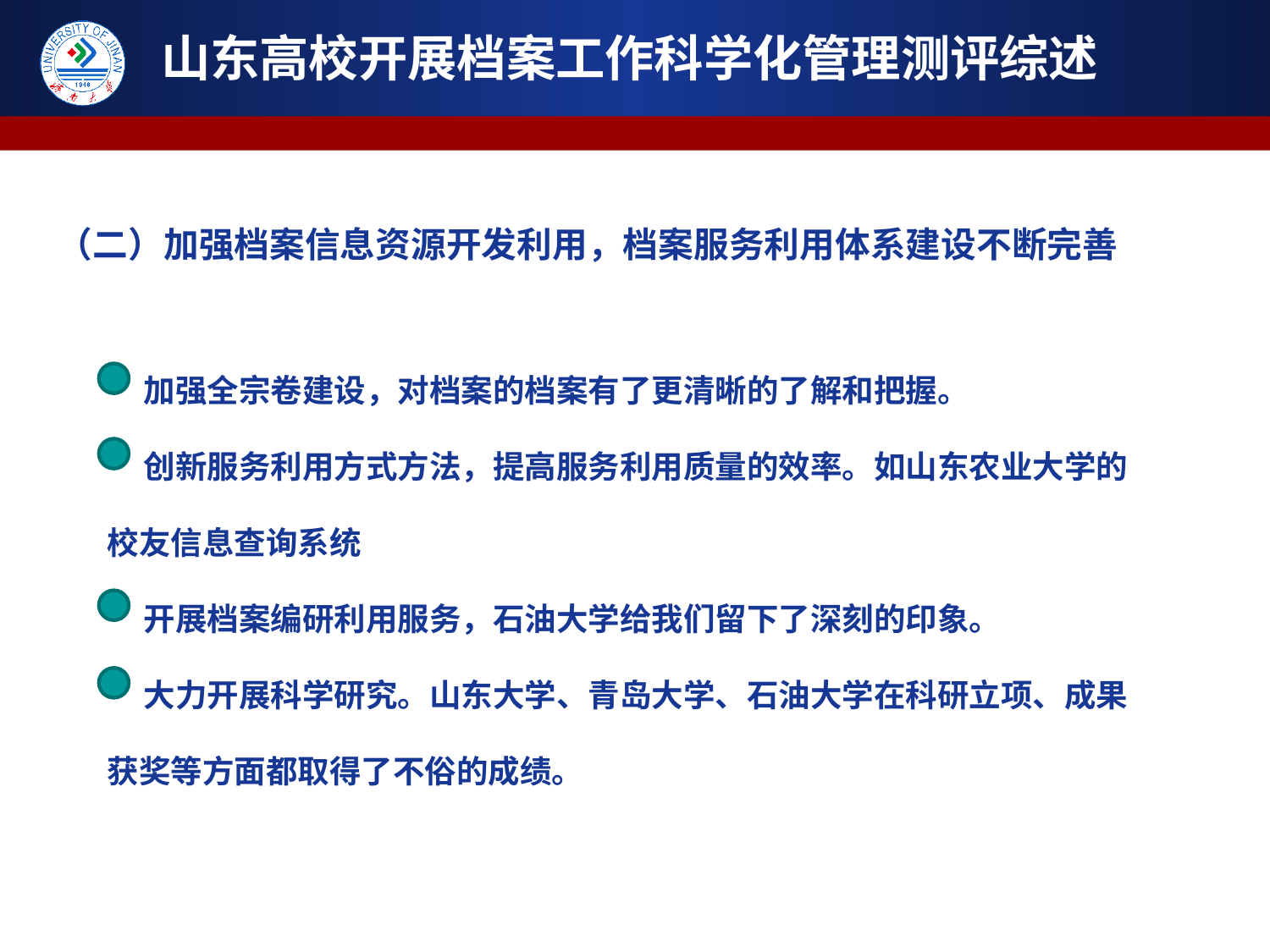

（二）加强档案信息资源开发利用，档案服务利用体系建设不断完善
    加强全宗卷建设，对档案的档案有了更清晰的了解和把握。
    创新服务利用方式方法，提高服务利用质量的效率。如山东农业大学的校友信息查询系统
    开展档案编研利用服务，石油大学给我们留下了深刻的印象。
    大力开展科学研究。山东大学、青岛大学、石油大学在科研立项、成果获奖等方面都取得了不俗的成绩。